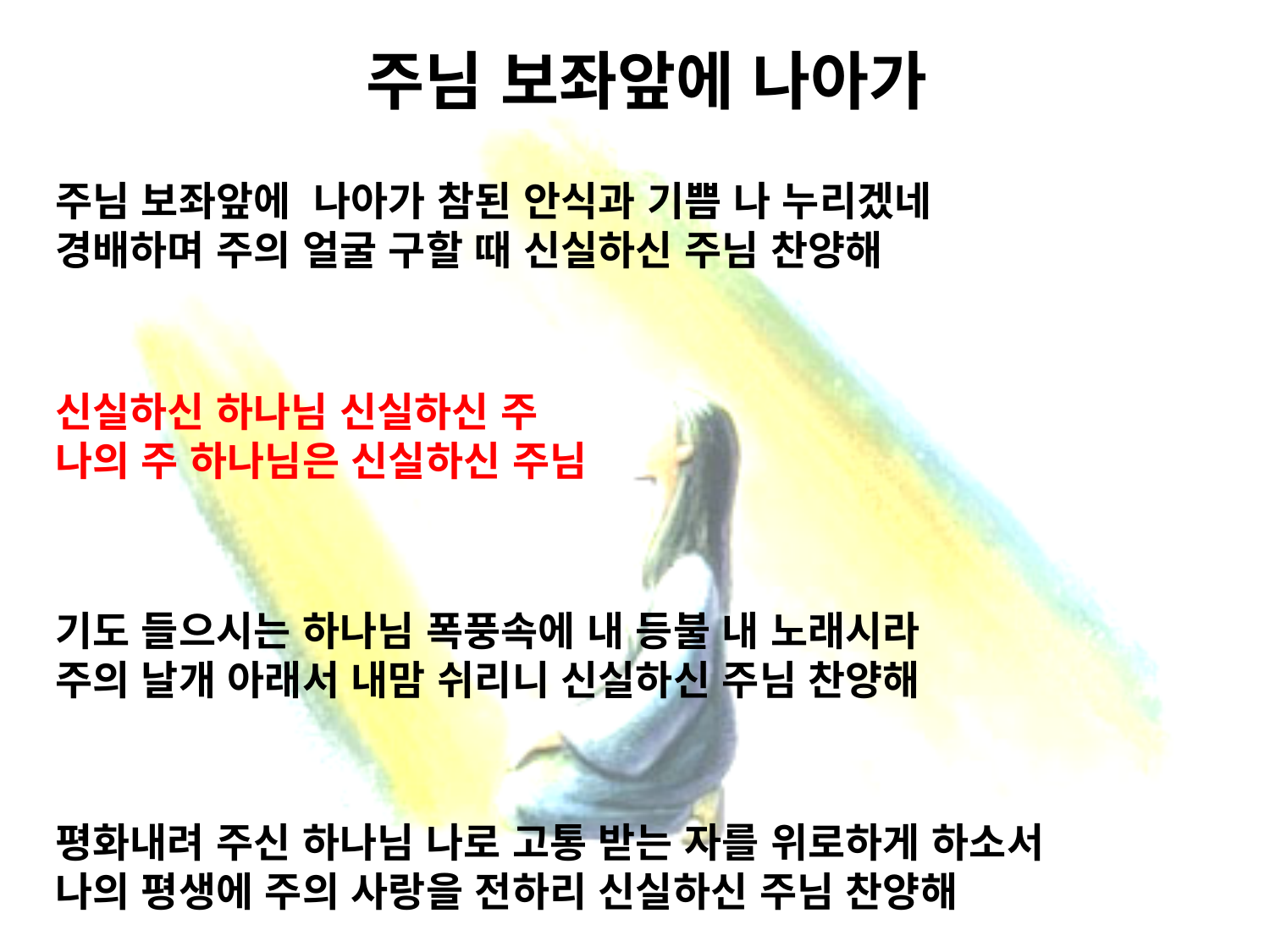

# 주님 보좌앞에 나아가
주님 보좌앞에  나아가 참된 안식과 기쁨 나 누리겠네
경배하며 주의 얼굴 구할 때 신실하신 주님 찬양해

신실하신 하나님 신실하신 주
나의 주 하나님은 신실하신 주님

기도 들으시는 하나님 폭풍속에 내 등불 내 노래시라
주의 날개 아래서 내맘 쉬리니 신실하신 주님 찬양해

평화내려 주신 하나님 나로 고통 받는 자를 위로하게 하소서
나의 평생에 주의 사랑을 전하리 신실하신 주님 찬양해